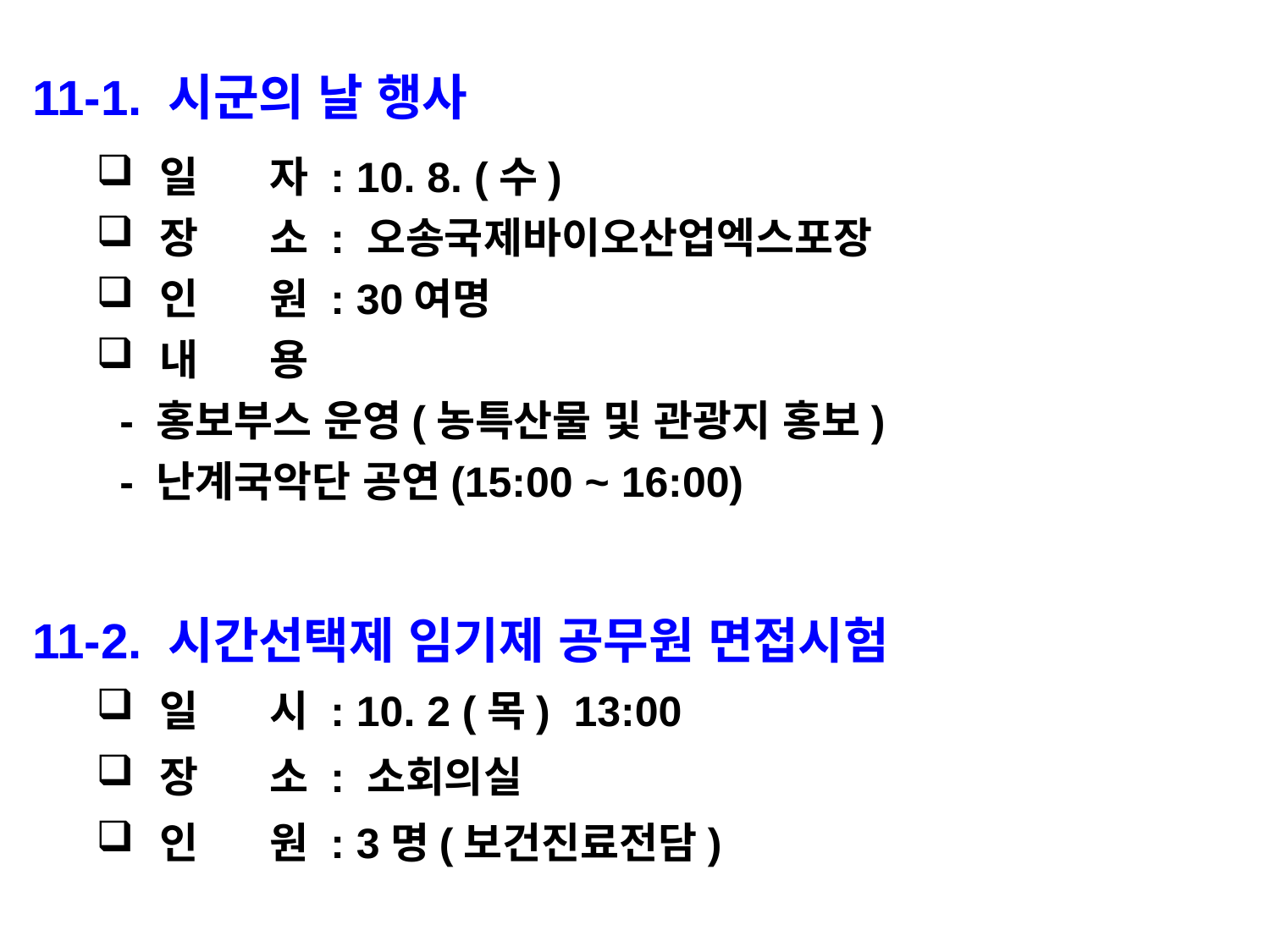

11-1. 시군의 날 행사
일      자 : 10. 8. (수)
장      소 : 오송국제바이오산업엑스포장
인      원 : 30여명
내      용
  - 홍보부스 운영(농특산물 및 관광지 홍보)
  - 난계국악단 공연(15:00 ~ 16:00)
11-2. 시간선택제 임기제 공무원 면접시험
일      시 : 10. 2 (목)  13:00
장      소 : 소회의실
인      원 : 3명(보건진료전담)